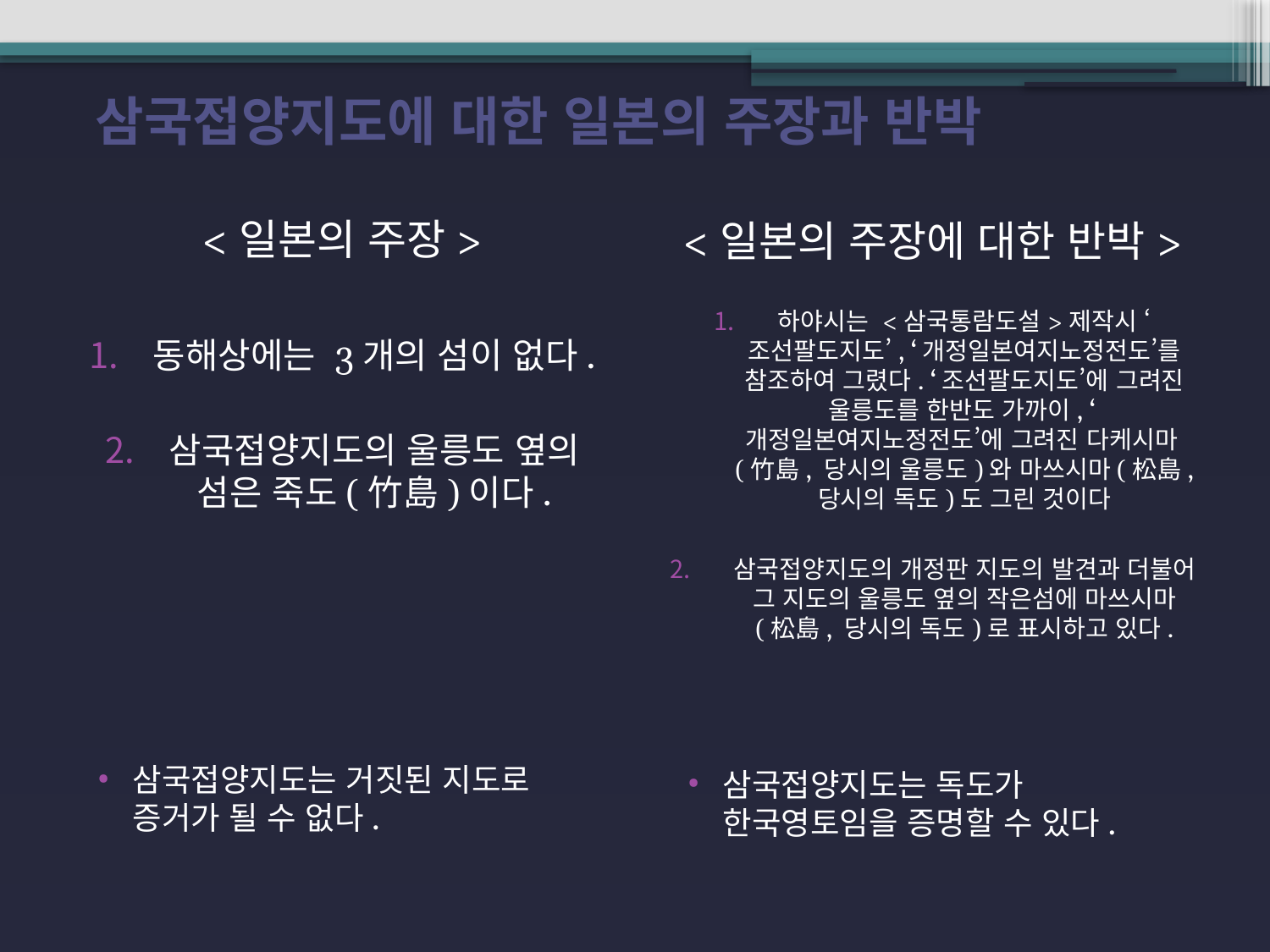

삼국접양지도에 대한 일본의 주장과 반박
<일본의 주장>

동해상에는 3개의 섬이 없다.

삼국접양지도의 울릉도 옆의 섬은 죽도(竹島)이다.

<일본의 주장에 대한 반박>

하야시는 <삼국통람도설>제작시 ‘조선팔도지도’, ‘개정일본여지노정전도’를 참조하여 그렸다. ‘조선팔도지도’에 그려진 울릉도를 한반도 가까이, ‘개정일본여지노정전도’에 그려진 다케시마(竹島, 당시의 울릉도)와 마쓰시마(松島, 당시의 독도)도 그린 것이다

삼국접양지도의 개정판 지도의 발견과 더불어 그 지도의 울릉도 옆의 작은섬에 마쓰시마 (松島, 당시의 독도)로 표시하고 있다.

삼국접양지도는 거짓된 지도로 증거가 될 수 없다.
삼국접양지도는 독도가 한국영토임을 증명할 수 있다.